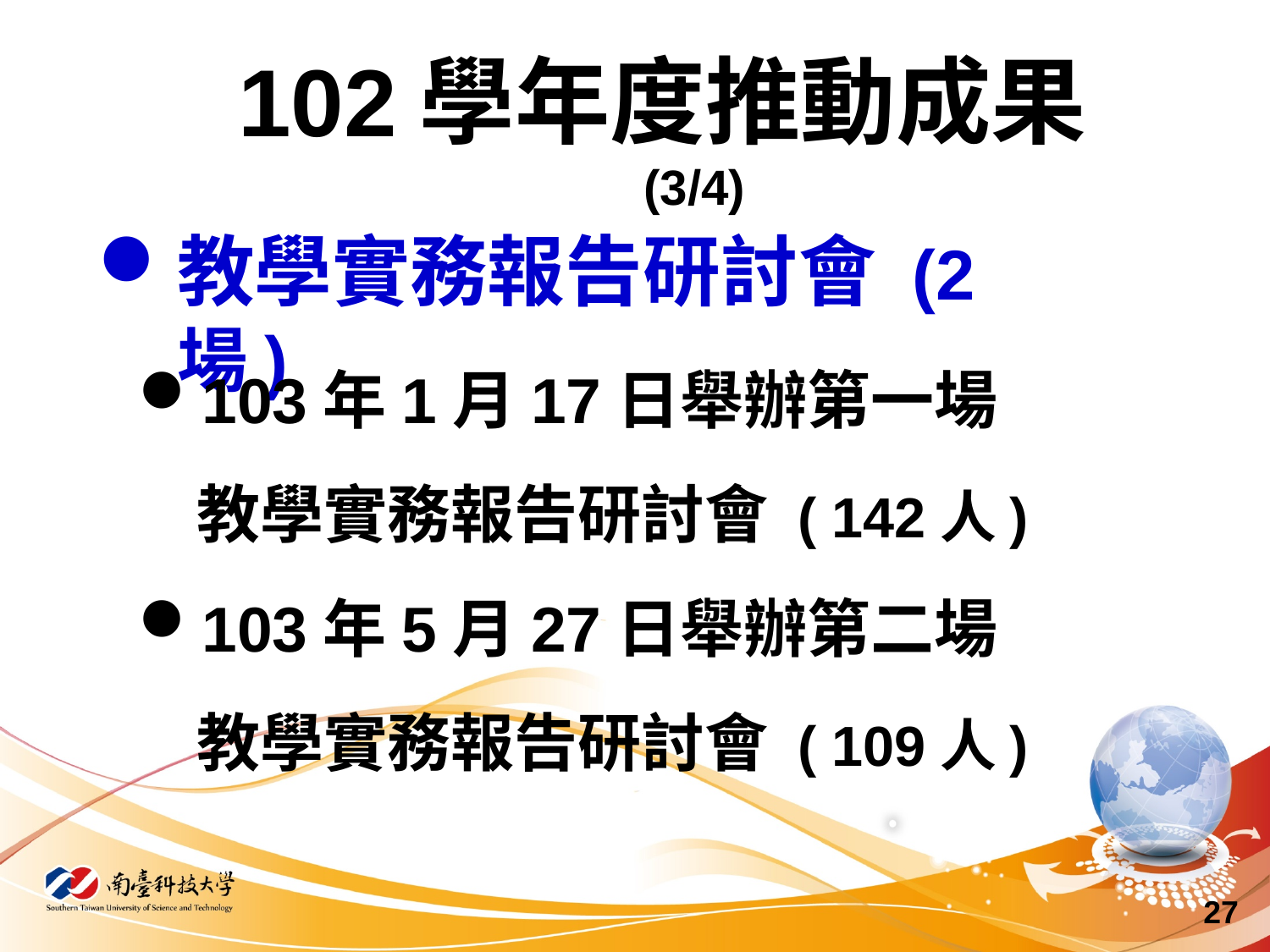

# 102學年度推動成果    (3/4)
教學實務報告研討會 (2場)

103年1月17日舉辦第一場
   教學實務報告研討會 ( 142人)
103年5月27日舉辦第二場
   教學實務報告研討會 ( 109人)
27